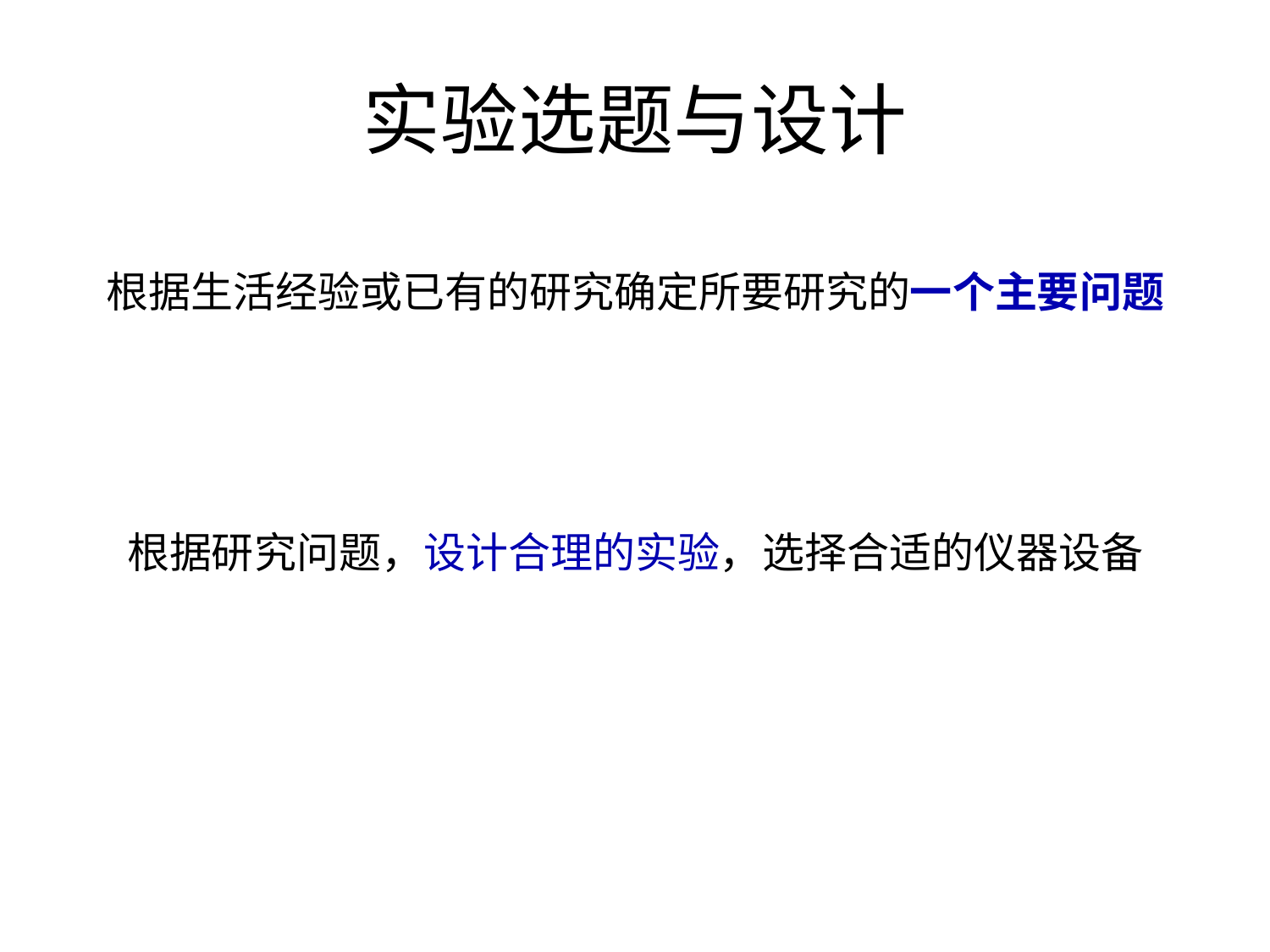

# 实验选题与设计

根据生活经验或已有的研究确定所要研究的一个主要问题
根据研究问题，设计合理的实验，选择合适的仪器设备